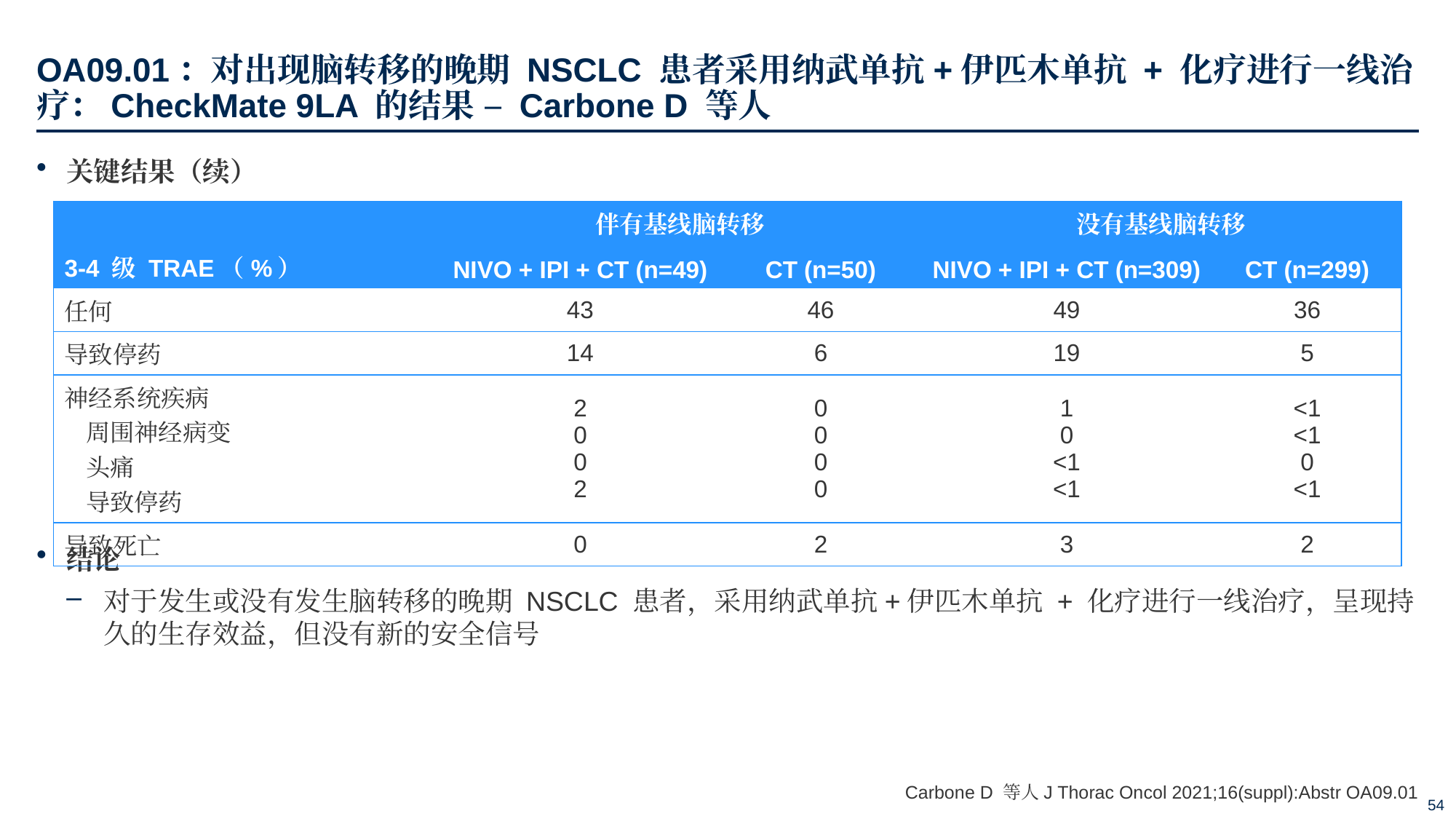

# OA09.01：对出现脑转移的晚期 NSCLC 患者采用纳武单抗+伊匹木单抗 + 化疗进行一线治疗：CheckMate 9LA 的结果 – Carbone D 等人
关键结果（续）
结论
对于发生或没有发生脑转移的晚期 NSCLC 患者，采用纳武单抗+伊匹木单抗 + 化疗进行一线治疗，呈现持久的生存效益，但没有新的安全信号
|  | 伴有基线脑转移 |  | 没有基线脑转移 |  |
| --- | --- | --- | --- | --- |
| 3-4 级 TRAE（%） | NIVO + IPI + CT (n=49) | CT (n=50) | NIVO + IPI + CT (n=309) | CT (n=299) |
| 任何 | 43 | 46 | 49 | 36 |
| 导致停药 | 14 | 6 | 19 | 5 |
| 神经系统疾病 周围神经病变 头痛 导致停药 | 2 0 0 2 | 0 0 0 0 | 1 0 <1 <1 | <1 <1 0 <1 |
| 导致死亡 | 0 | 2 | 3 | 2 |
Carbone D 等人J Thorac Oncol 2021;16(suppl):Abstr OA09.01